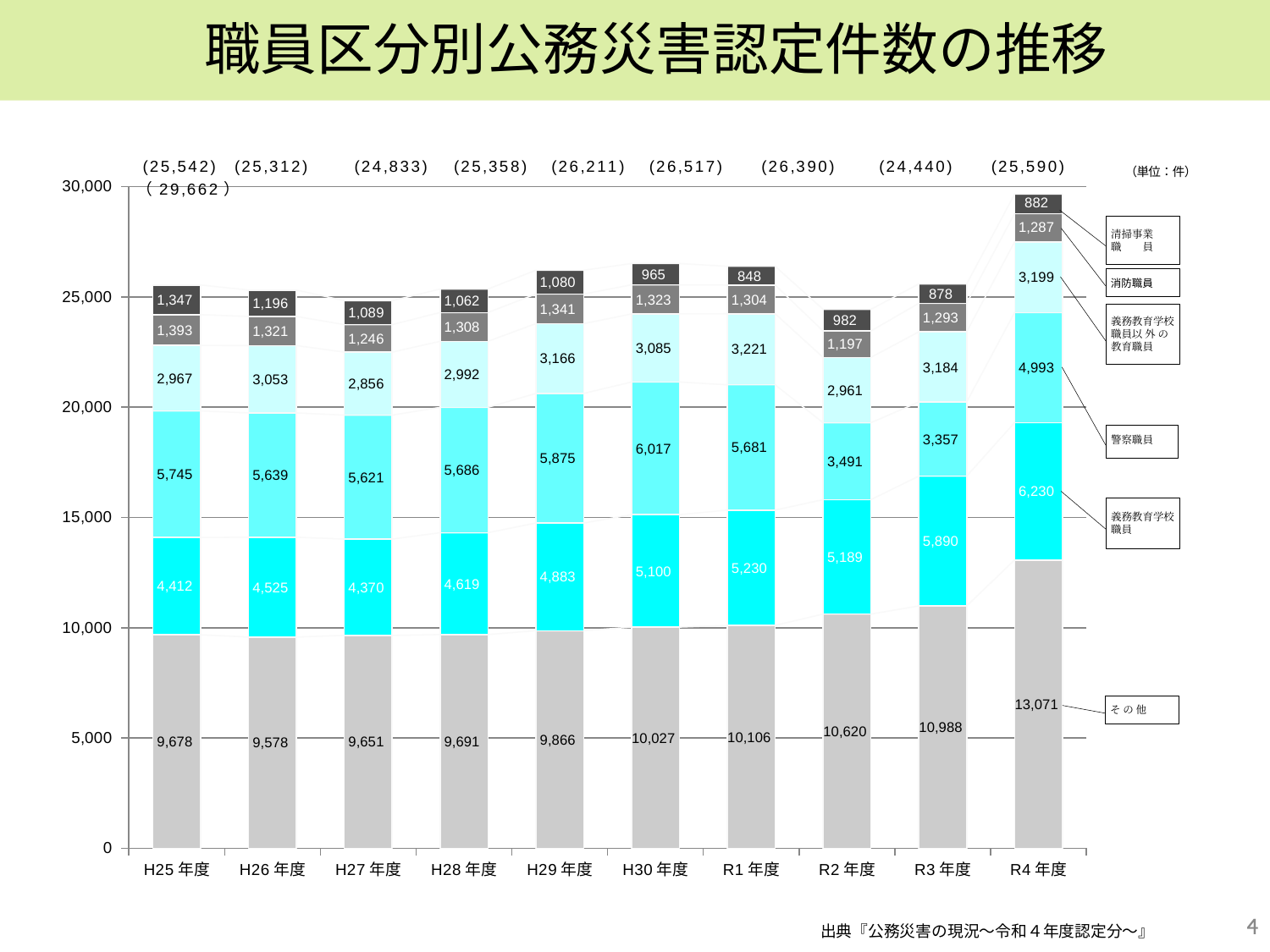

# 職員区分別公務災害認定件数の推移

### Chart

| Category | その他 | 義務教育学校職員 | 警察職員 | 義務教育学校職員以外の教育職員 | 消防職員 | 清掃事業職員 |
|---|---|---|---|---|---|---|
| H25年度 | 9678.0 | 4412.0 | 5745.0 | 2967.0 | 1393.0 | 1347.0 |
| H26年度 | 9578.0 | 4525.0 | 5639.0 | 3053.0 | 1321.0 | 1196.0 |
| H27年度 | 9651.0 | 4370.0 | 5621.0 | 2856.0 | 1246.0 | 1089.0 |
| H28年度 | 9691.0 | 4619.0 | 5686.0 | 2992.0 | 1308.0 | 1062.0 |
| H29年度 | 9866.0 | 4883.0 | 5875.0 | 3166.0 | 1341.0 | 1080.0 |
| H30年度 | 10027.0 | 5100.0 | 6017.0 | 3085.0 | 1323.0 | 965.0 |
| R1年度 | 10106.0 | 5230.0 | 5681.0 | 3221.0 | 1304.0 | 848.0 |
| R2年度 | 10620.0 | 5189.0 | 3491.0 | 2961.0 | 1197.0 | 982.0 |
| R3年度 | 10988.0 | 5890.0 | 3357.0 | 3184.0 | 1293.0 | 878.0 |
| R4年度 | 13071.0 | 6230.0 | 4993.0 | 3199.0 | 1287.0 | 882.0 |
清掃事業
職　　員
義務教育学校職員以 外 の　教育職員
警察職員
義務教育学校職員
そ の 他
4
出典『公務災害の現況～令和４年度認定分～』